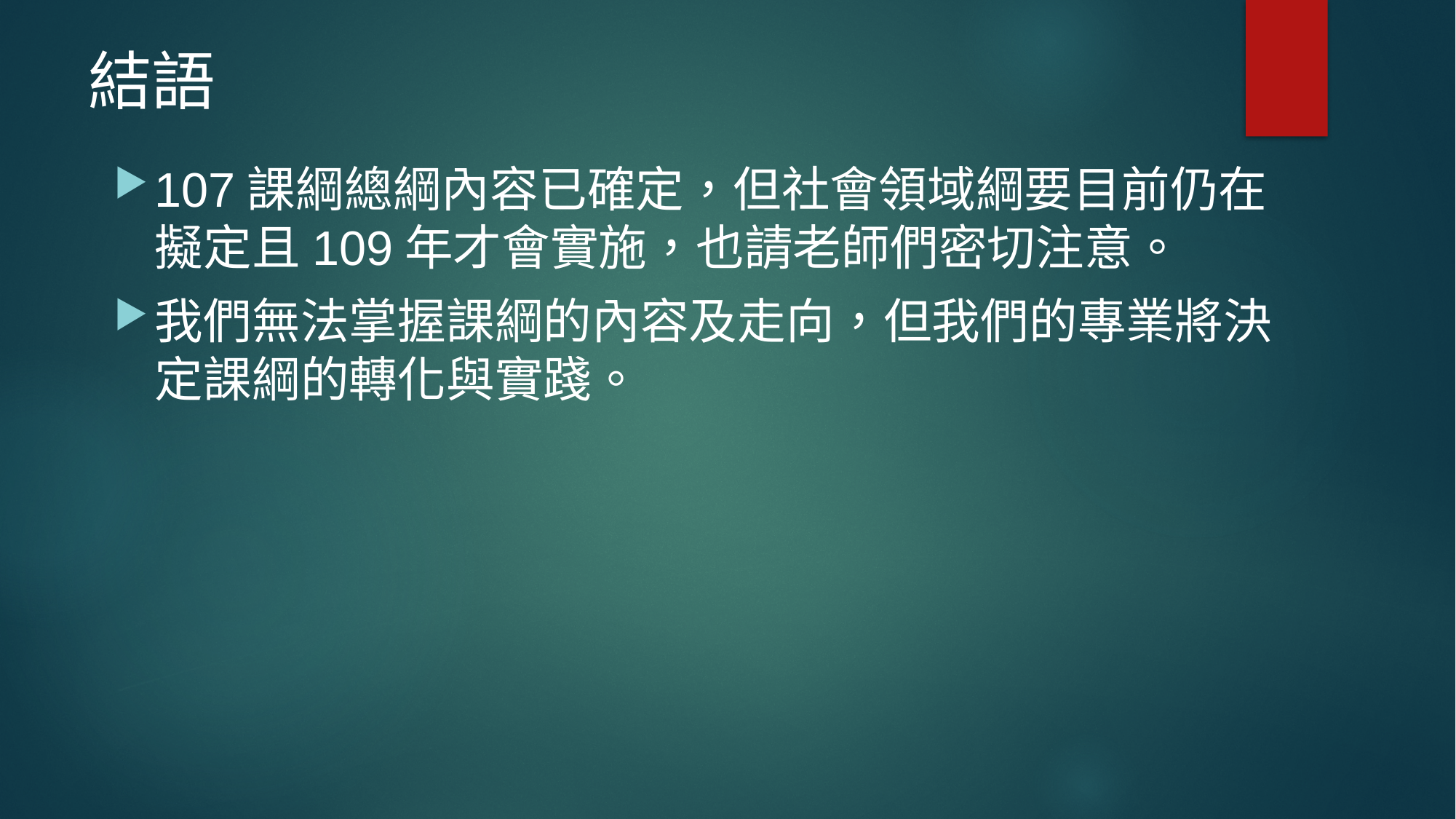

# 結語
107課綱總綱內容已確定，但社會領域綱要目前仍在擬定且109年才會實施，也請老師們密切注意。
我們無法掌握課綱的內容及走向，但我們的專業將決定課綱的轉化與實踐。